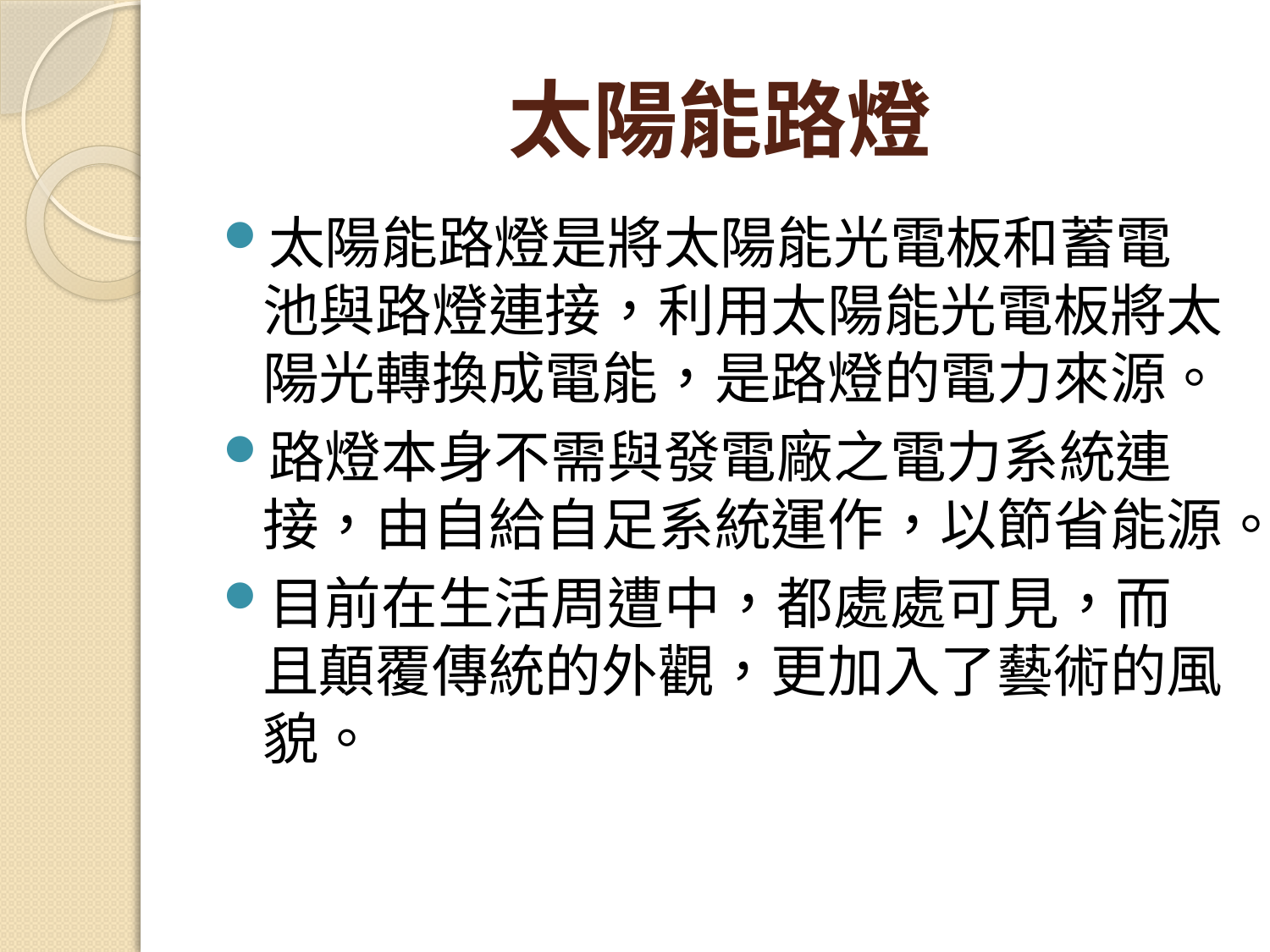

# 太陽能路燈
太陽能路燈是將太陽能光電板和蓄電池與路燈連接，利用太陽能光電板將太陽光轉換成電能，是路燈的電力來源。
路燈本身不需與發電廠之電力系統連接，由自給自足系統運作，以節省能源。
目前在生活周遭中，都處處可見，而且顛覆傳統的外觀，更加入了藝術的風貌。